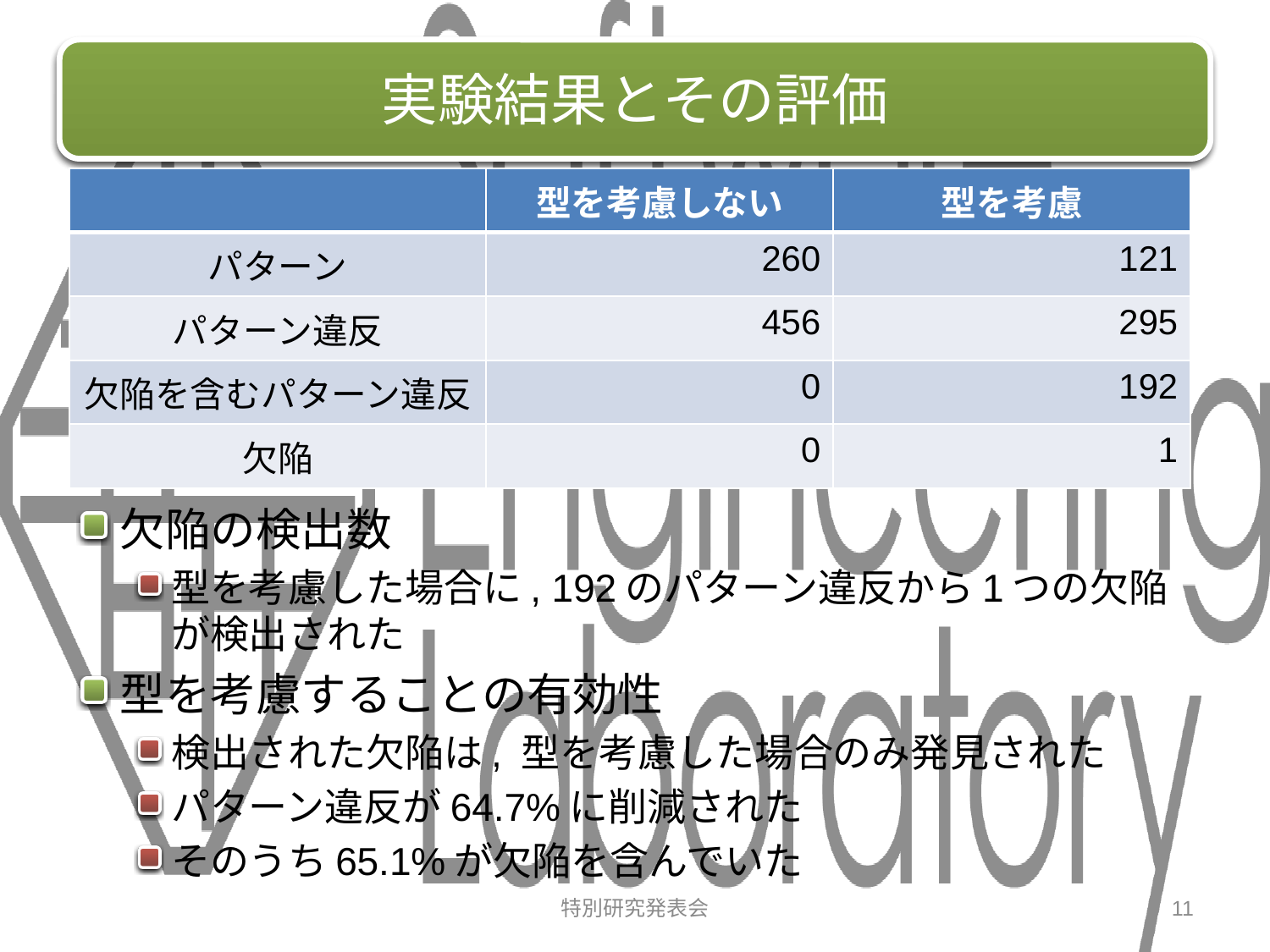

# 実験結果とその評価
|  | 型を考慮しない | 型を考慮 |
| --- | --- | --- |
| パターン | 260 | 121 |
| パターン違反 | 456 | 295 |
| 欠陥を含むパターン違反 | 0 | 192 |
| 欠陥 | 0 | 1 |

欠陥の検出数
型を考慮した場合に, 192のパターン違反から1つの欠陥が検出された
型を考慮することの有効性
検出された欠陥は, 型を考慮した場合のみ発見された
パターン違反が64.7%に削減された
そのうち65.1%が欠陥を含んでいた

特別研究発表会
11